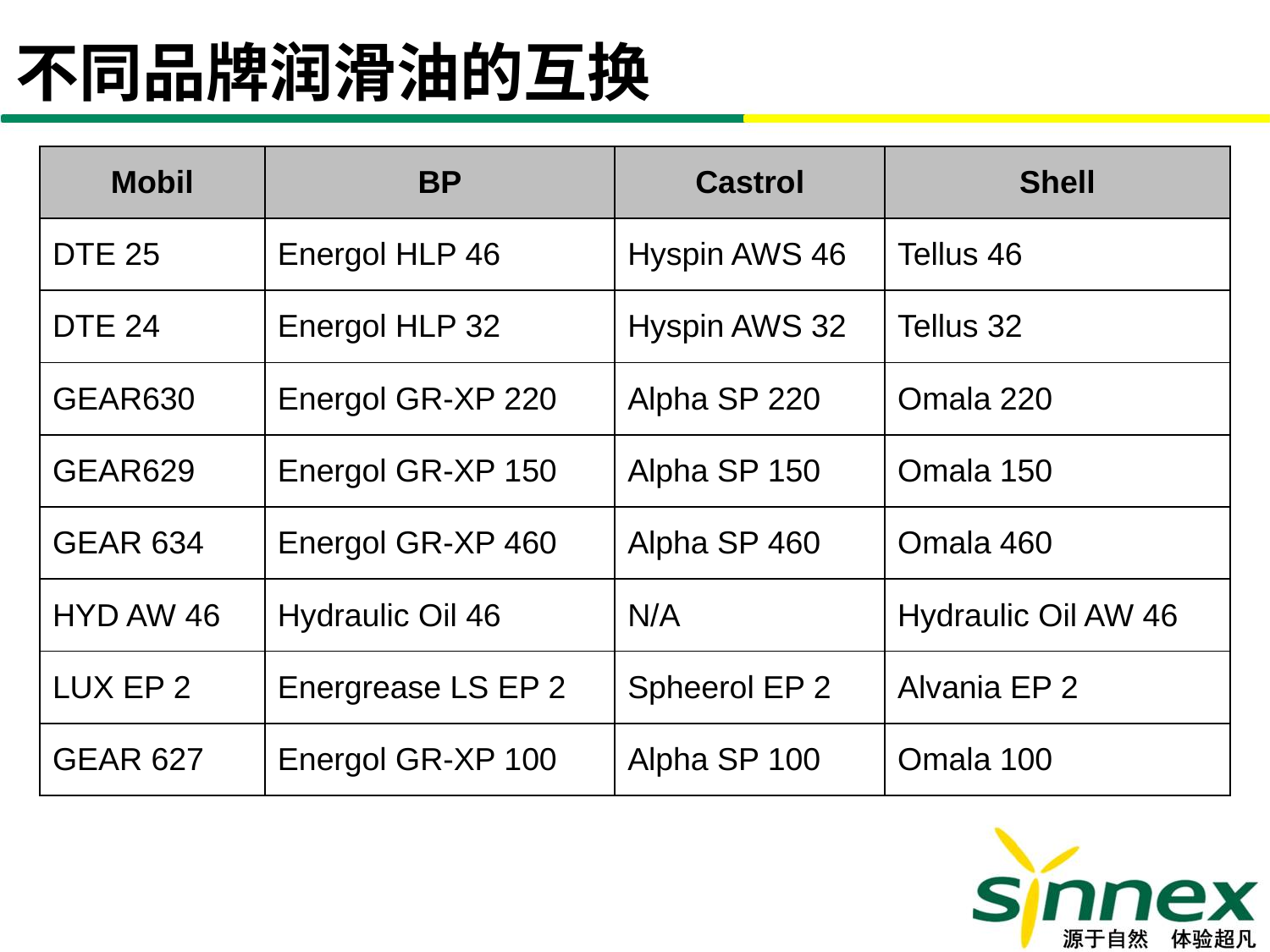

不同品牌润滑油的互换
| Mobil | BP | Castrol | Shell |
| --- | --- | --- | --- |
| DTE 25 | Energol HLP 46 | Hyspin AWS 46 | Tellus 46 |
| DTE 24 | Energol HLP 32 | Hyspin AWS 32 | Tellus 32 |
| GEAR630 | Energol GR-XP 220 | Alpha SP 220 | Omala 220 |
| GEAR629 | Energol GR-XP 150 | Alpha SP 150 | Omala 150 |
| GEAR 634 | Energol GR-XP 460 | Alpha SP 460 | Omala 460 |
| HYD AW 46 | Hydraulic Oil 46 | N/A | Hydraulic Oil AW 46 |
| LUX EP 2 | Energrease LS EP 2 | Spheerol EP 2 | Alvania EP 2 |
| GEAR 627 | Energol GR-XP 100 | Alpha SP 100 | Omala 100 |